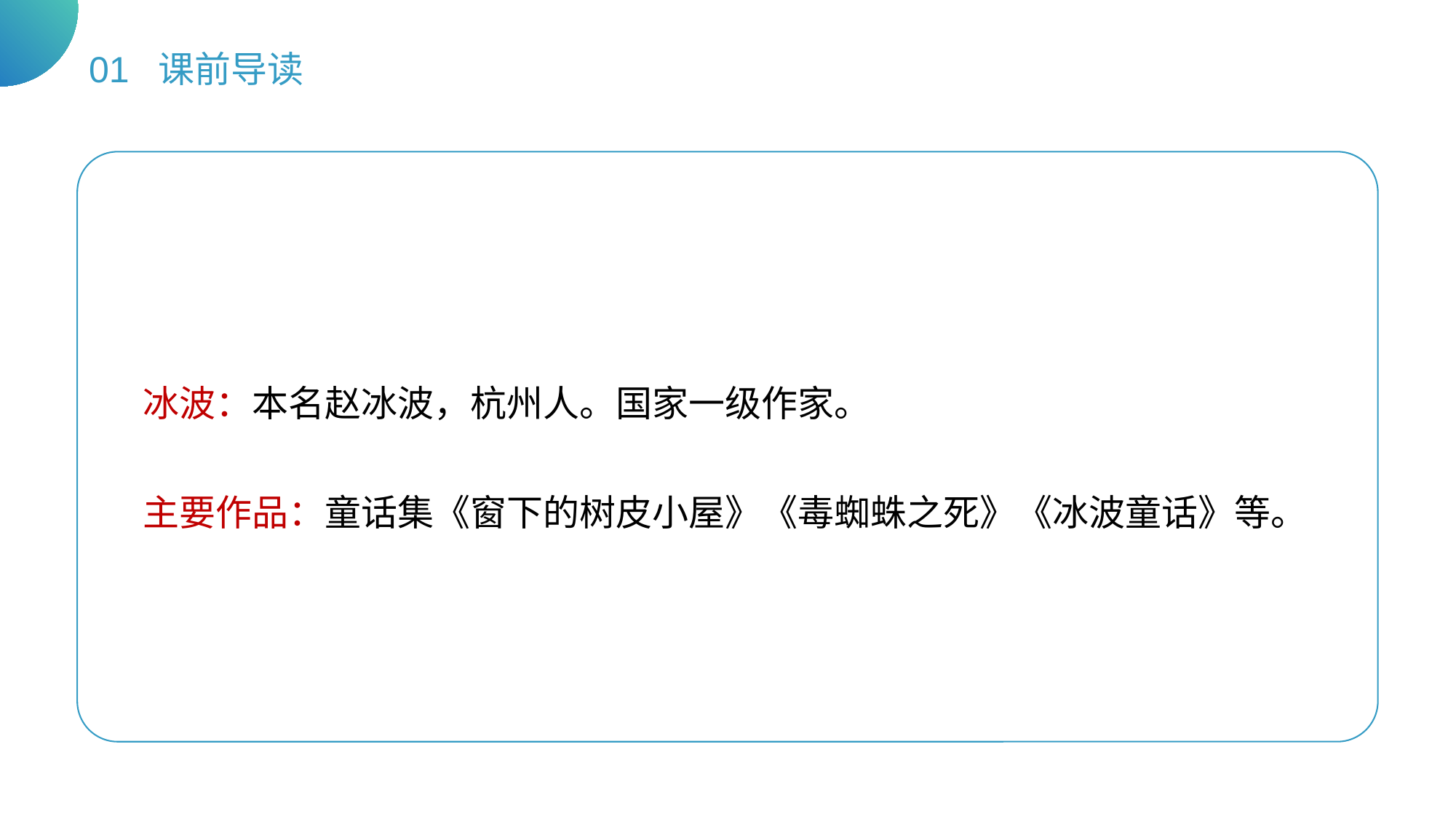

01  课前导读
冰波：本名赵冰波，杭州人。国家一级作家。
主要作品：童话集《窗下的树皮小屋》《毒蜘蛛之死》《冰波童话》等。